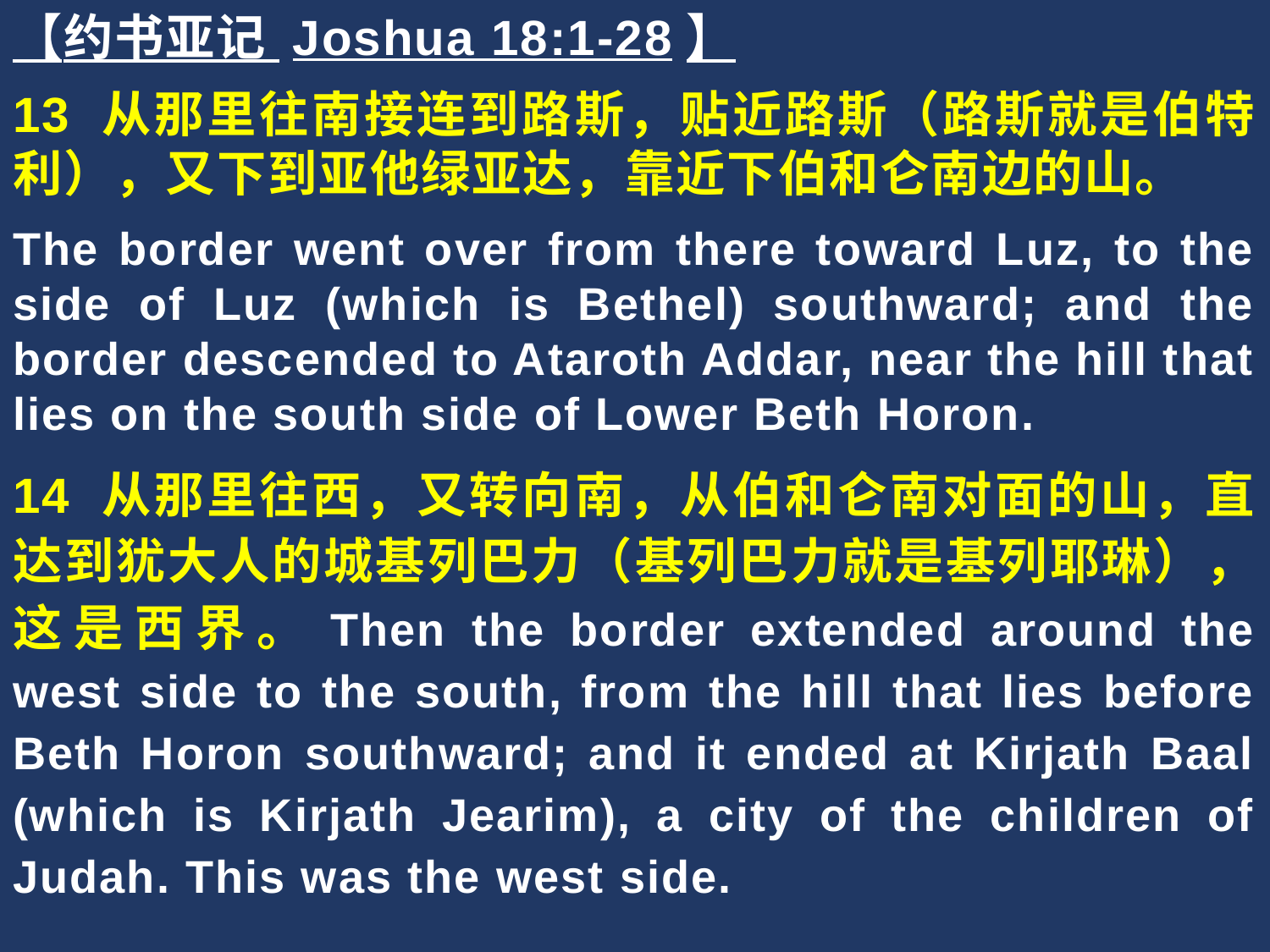

【约书亚记 Joshua 18:1-28】
13 从那里往南接连到路斯，贴近路斯（路斯就是伯特利），又下到亚他绿亚达，靠近下伯和仑南边的山。
The border went over from there toward Luz, to the side of Luz (which is Bethel) southward; and the border descended to Ataroth Addar, near the hill that lies on the south side of Lower Beth Horon.
14 从那里往西，又转向南，从伯和仑南对面的山，直达到犹大人的城基列巴力（基列巴力就是基列耶琳），这是西界。Then the border extended around the west side to the south, from the hill that lies before Beth Horon southward; and it ended at Kirjath Baal (which is Kirjath Jearim), a city of the children of Judah. This was the west side.